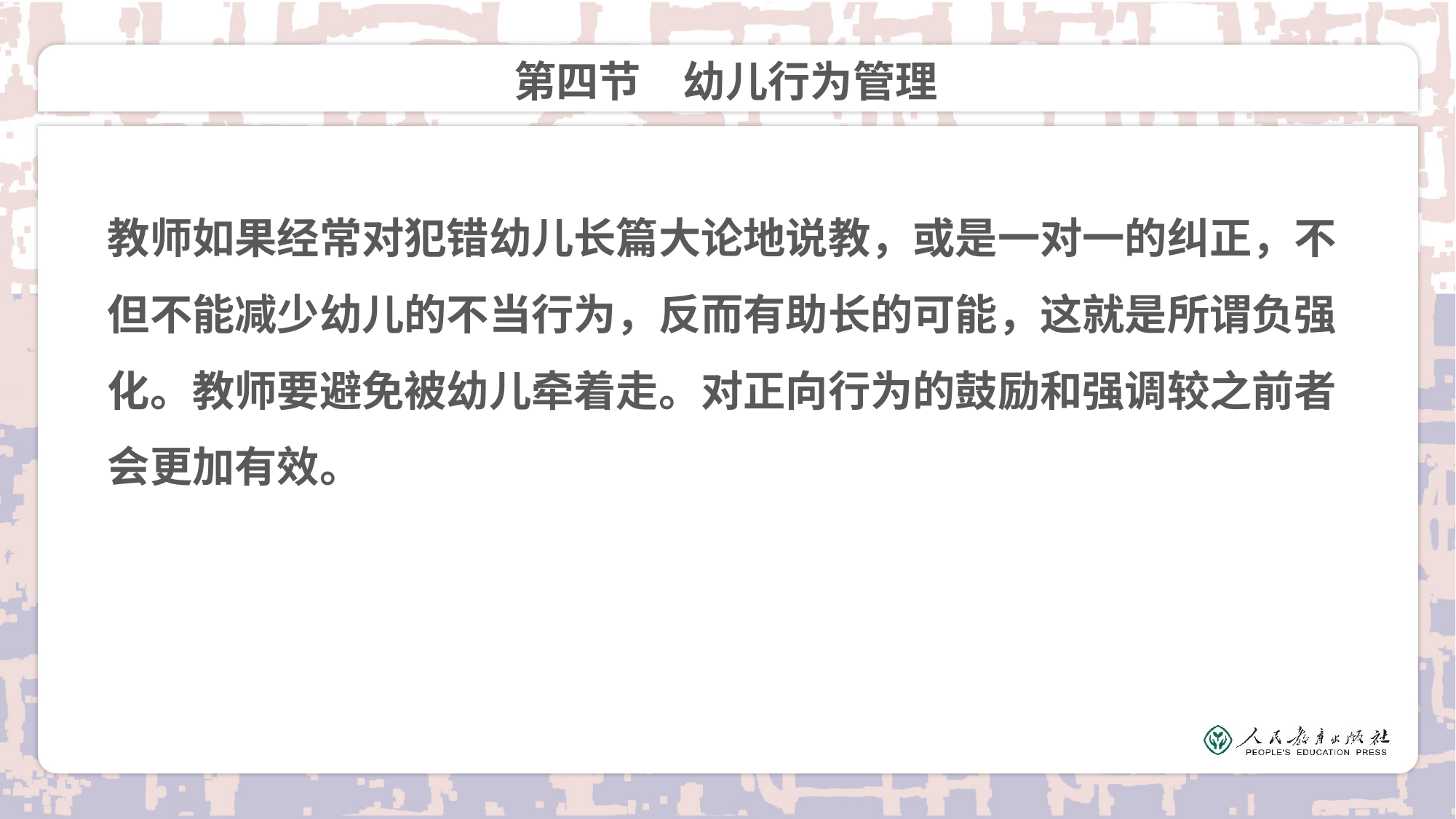

# 第四节　幼儿行为管理
教师如果经常对犯错幼儿长篇大论地说教，或是一对一的纠正，不但不能减少幼儿的不当行为，反而有助长的可能，这就是所谓负强化。教师要避免被幼儿牵着走。对正向行为的鼓励和强调较之前者会更加有效。